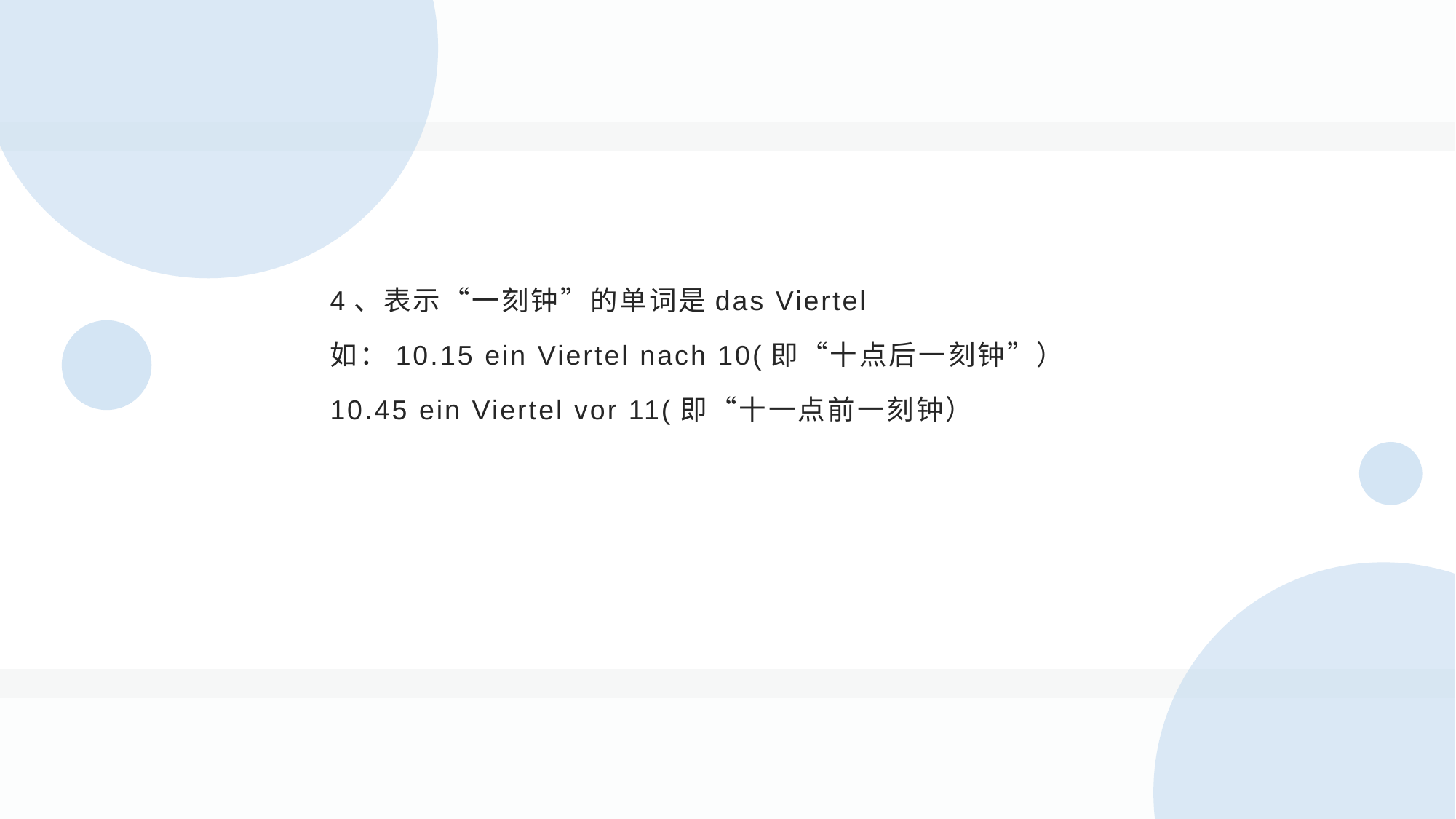

4、表示“一刻钟”的单词是das Viertel
如：10.15 ein Viertel nach 10(即“十点后一刻钟”）
10.45 ein Viertel vor 11(即“十一点前一刻钟）